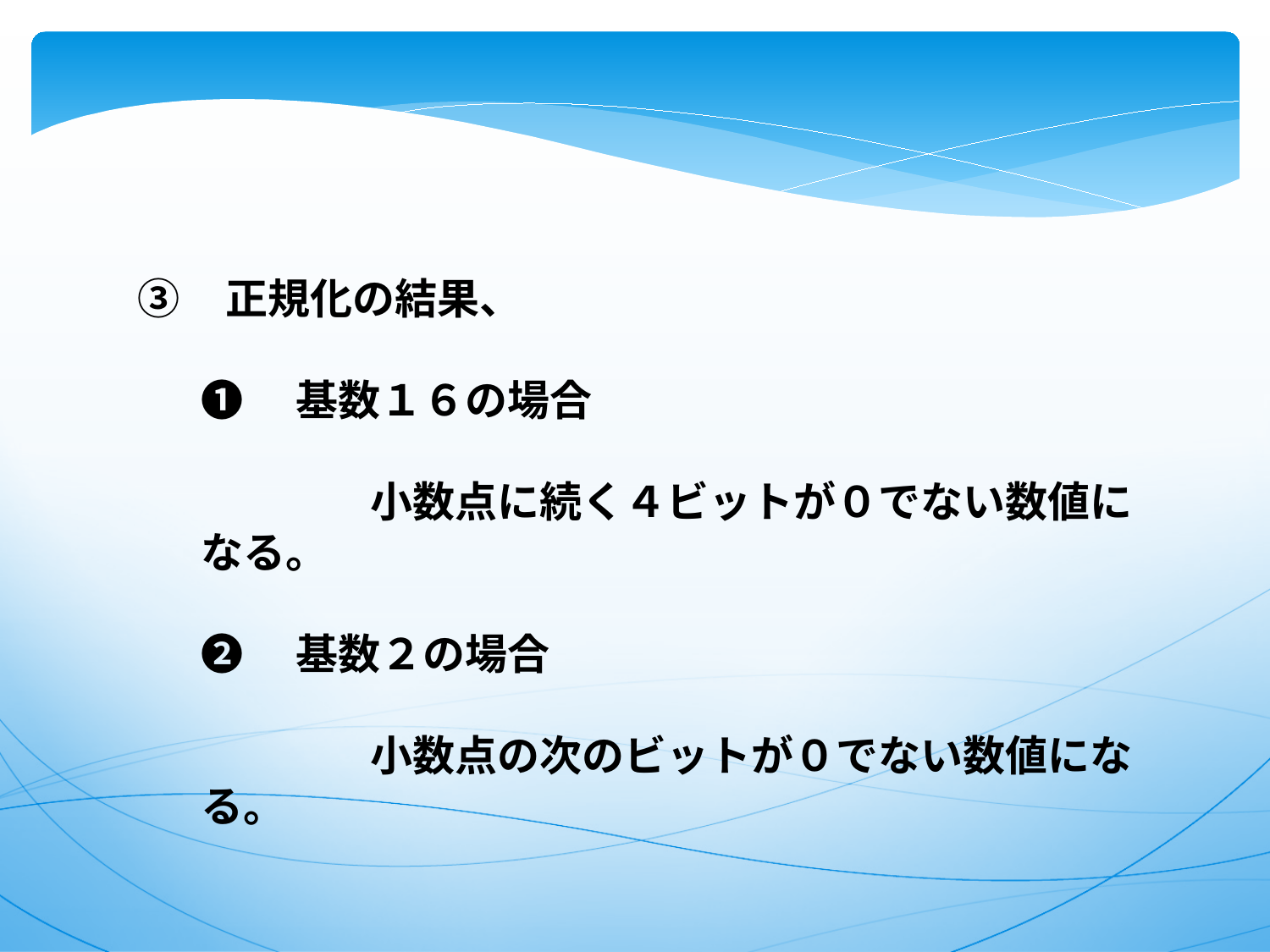

③　正規化の結果、

❶　基数１６の場合

　　　　小数点に続く４ビットが０でない数値になる。

❷　基数２の場合

　　　　小数点の次のビットが０でない数値になる。